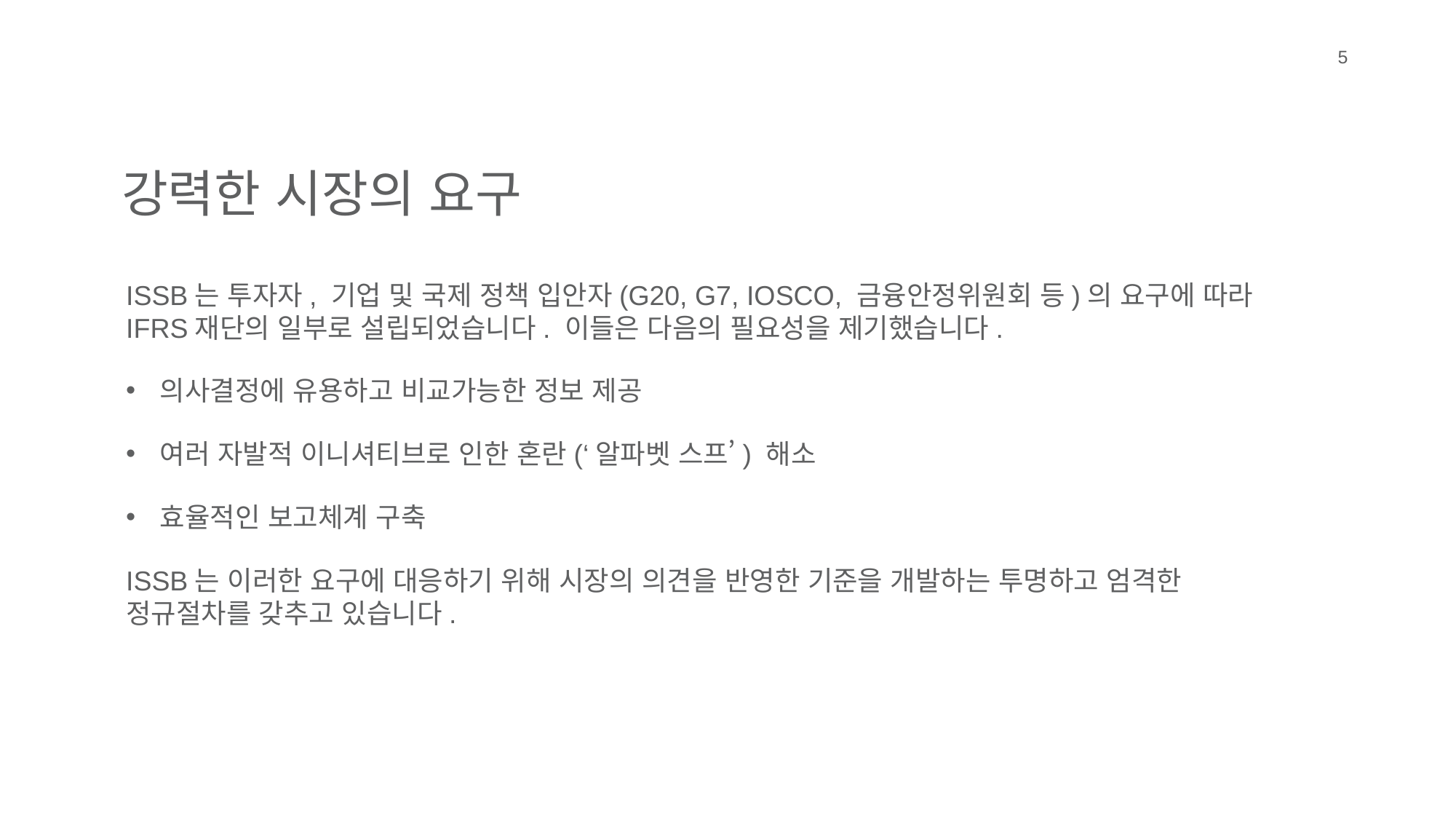

5
강력한 시장의 요구

ISSB는 투자자, 기업 및 국제 정책 입안자(G20, G7, IOSCO, 금융안정위원회 등)의 요구에 따라
IFRS재단의 일부로 설립되었습니다. 이들은 다음의 필요성을 제기했습니다.
의사결정에 유용하고 비교가능한 정보 제공
여러 자발적 이니셔티브로 인한 혼란(‘알파벳 스프’) 해소
효율적인 보고체계 구축
ISSB는 이러한 요구에 대응하기 위해 시장의 의견을 반영한 기준을 개발하는 투명하고 엄격한 정규절차를 갖추고 있습니다.